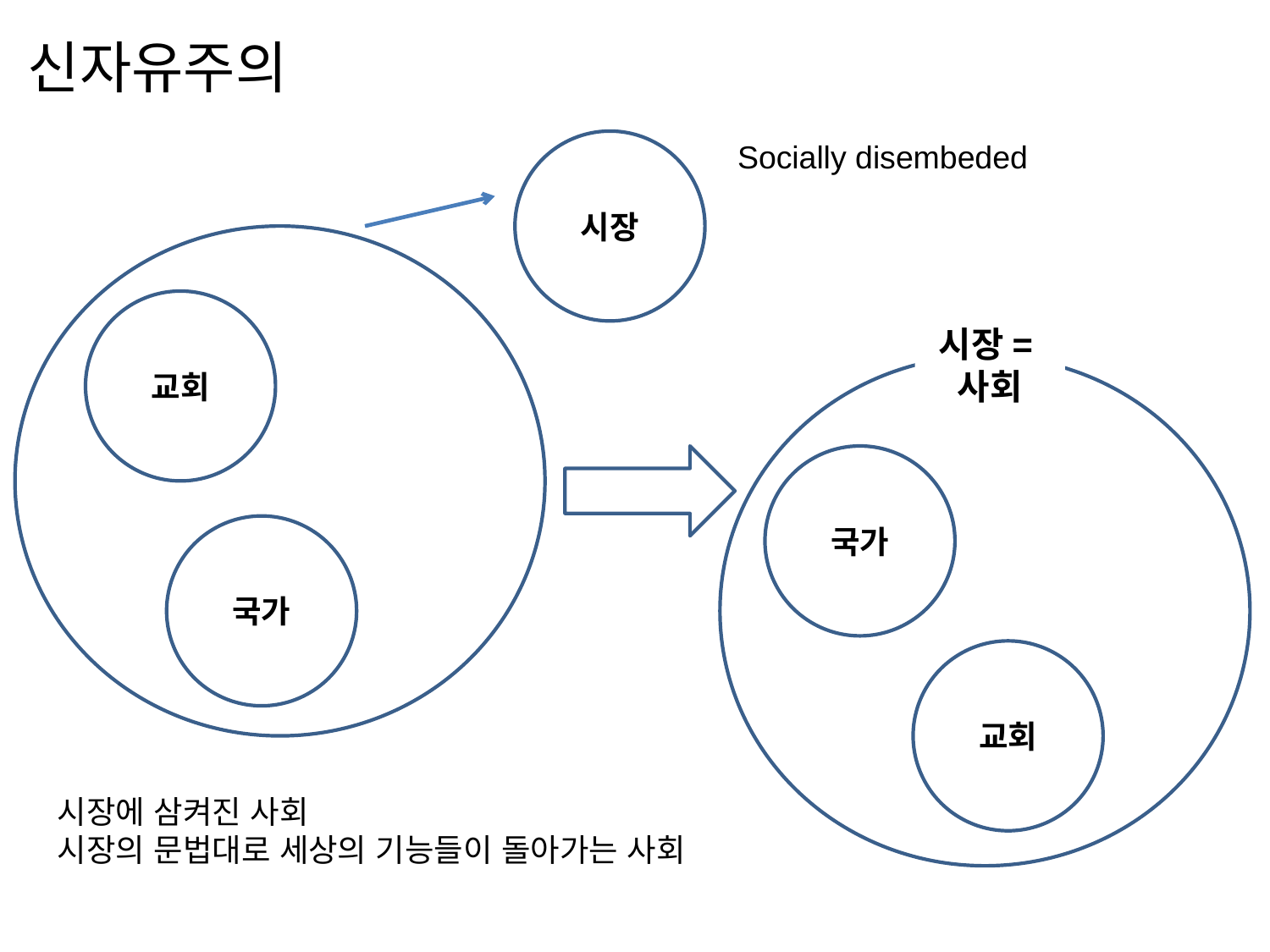

# 신자유주의
시장
Socially disembeded

교회
시장=사회

국가
국가
교회
시장에 삼켜진 사회
시장의 문법대로 세상의 기능들이 돌아가는 사회